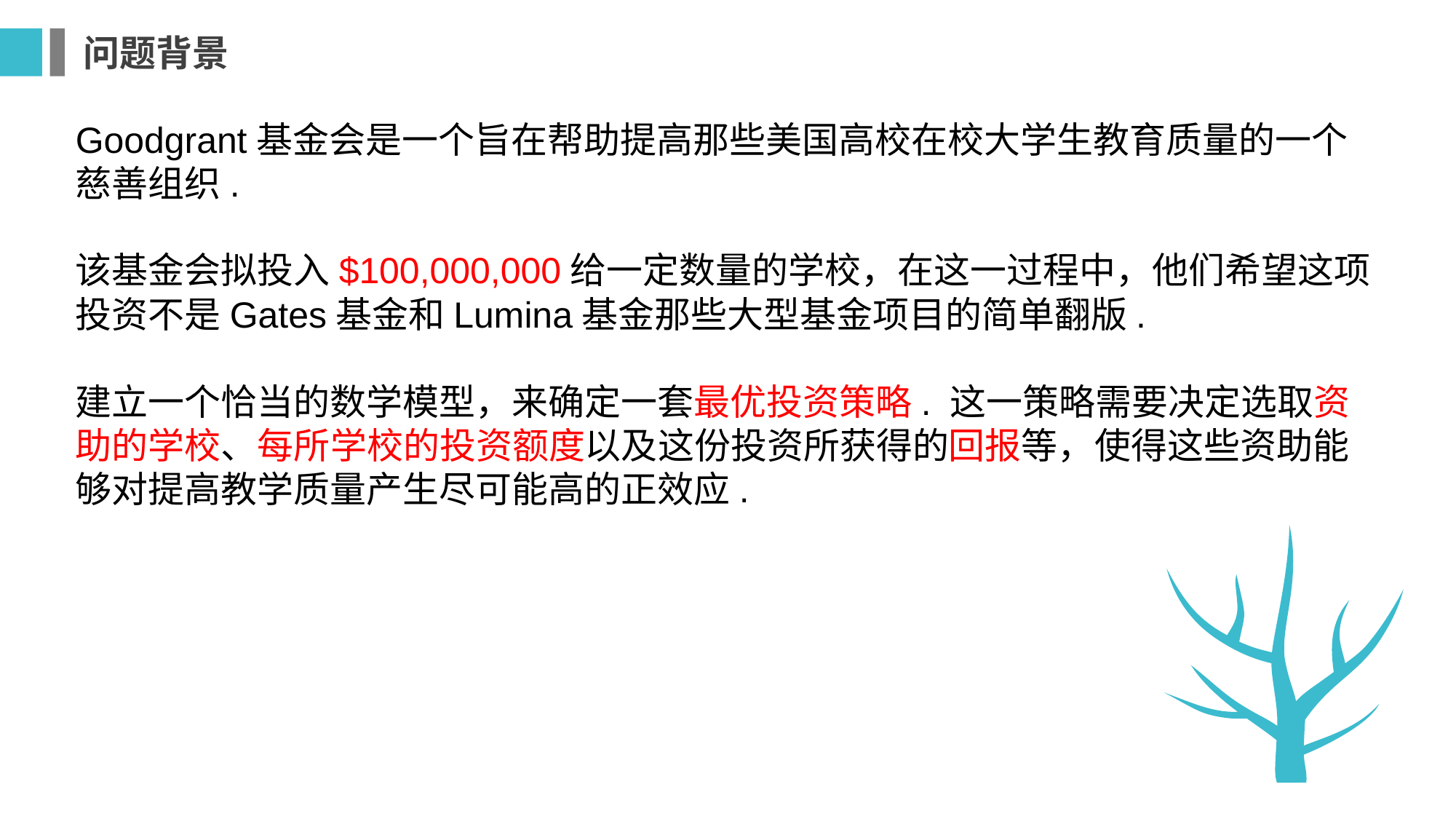

问题背景

Goodgrant基金会是一个旨在帮助提高那些美国高校在校大学生教育质量的一个慈善组织.

该基金会拟投入$100,000,000给一定数量的学校，在这一过程中，他们希望这项投资不是Gates基金和Lumina基金那些大型基金项目的简单翻版.

建立一个恰当的数学模型，来确定一套最优投资策略. 这一策略需要决定选取资助的学校、每所学校的投资额度以及这份投资所获得的回报等，使得这些资助能够对提高教学质量产生尽可能高的正效应.